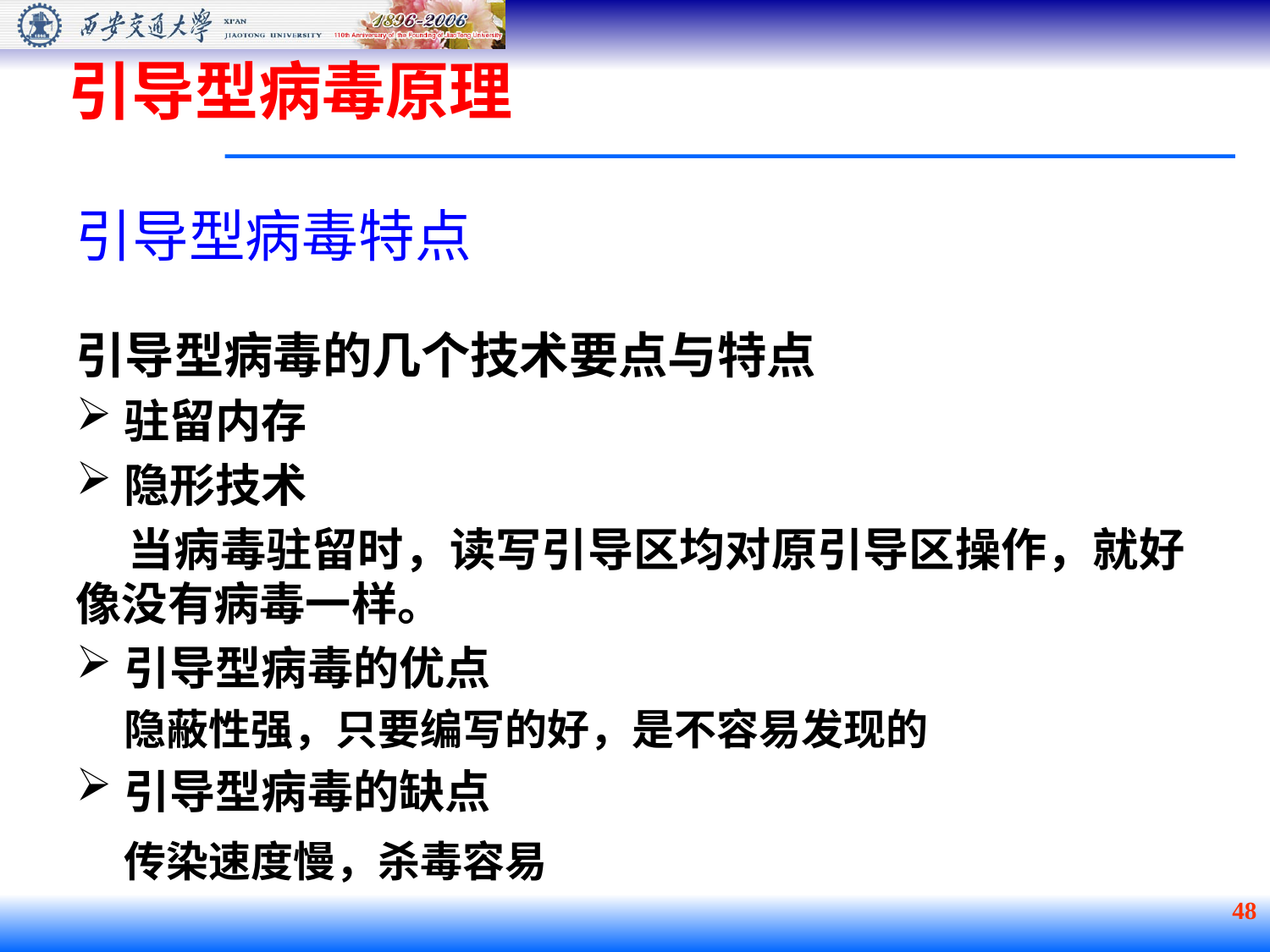

引导型病毒原理

引导型病毒特点

引导型病毒的几个技术要点与特点
驻留内存
隐形技术
    当病毒驻留时，读写引导区均对原引导区操作，就好像没有病毒一样。
引导型病毒的优点
	隐蔽性强，只要编写的好，是不容易发现的
引导型病毒的缺点
	传染速度慢，杀毒容易

48